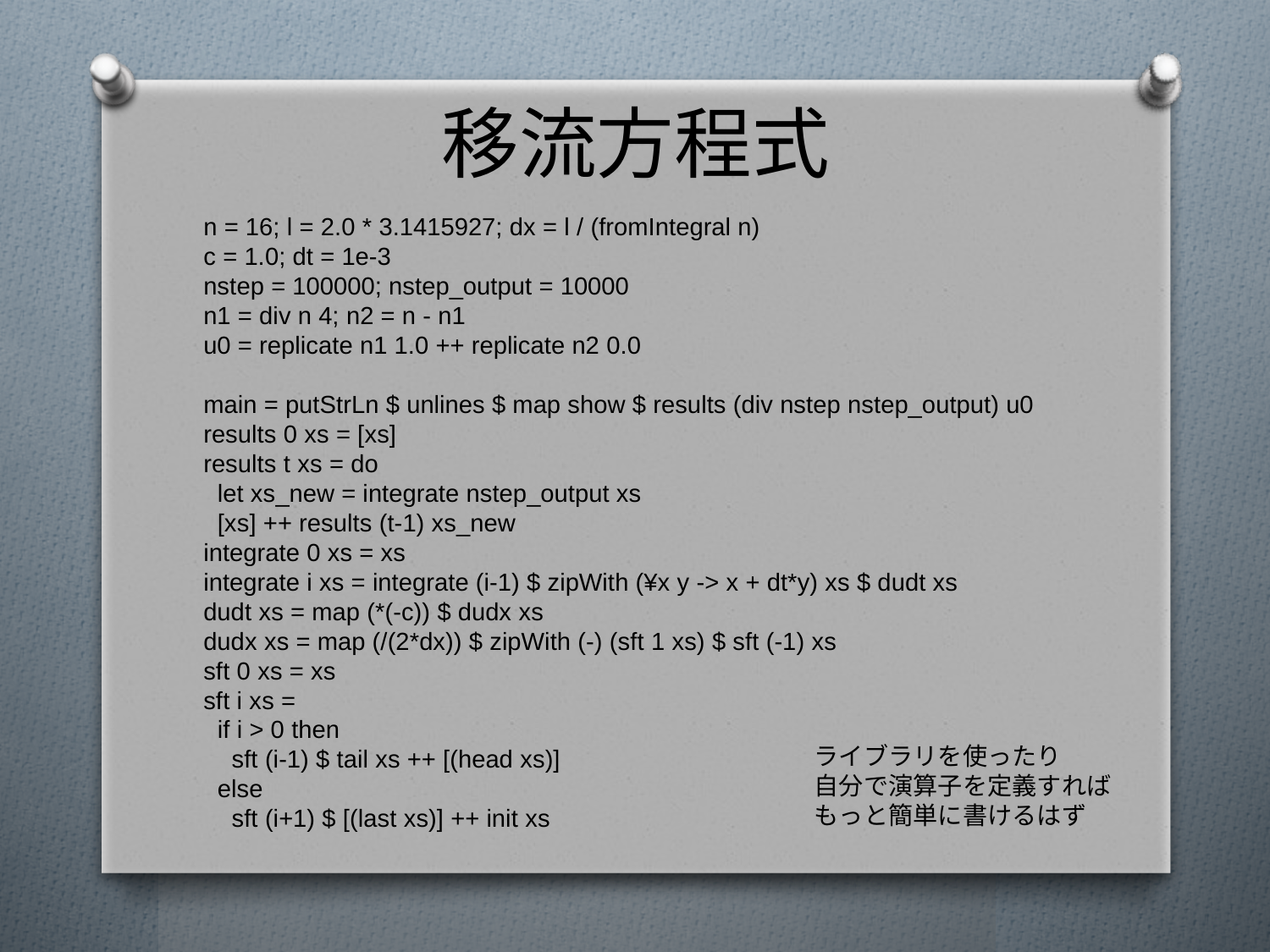

# 移流方程式
n = 16; l = 2.0 * 3.1415927; dx = l / (fromIntegral n)
c = 1.0; dt = 1e-3
nstep = 100000; nstep_output = 10000
n1 = div n 4; n2 = n - n1
u0 = replicate n1 1.0 ++ replicate n2 0.0

main = putStrLn $ unlines $ map show $ results (div nstep nstep_output) u0
results 0 xs = [xs]
results t xs = do
  let xs_new = integrate nstep_output xs
  [xs] ++ results (t-1) xs_new
integrate 0 xs = xs
integrate i xs = integrate (i-1) $ zipWith (¥x y -> x + dt*y) xs $ dudt xs
dudt xs = map (*(-c)) $ dudx xs
dudx xs = map (/(2*dx)) $ zipWith (-) (sft 1 xs) $ sft (-1) xs
sft 0 xs = xs
sft i xs =
  if i > 0 then
    sft (i-1) $ tail xs ++ [(head xs)]
  else
    sft (i+1) $ [(last xs)] ++ init xs
ライブラリを使ったり
自分で演算子を定義すれば
もっと簡単に書けるはず